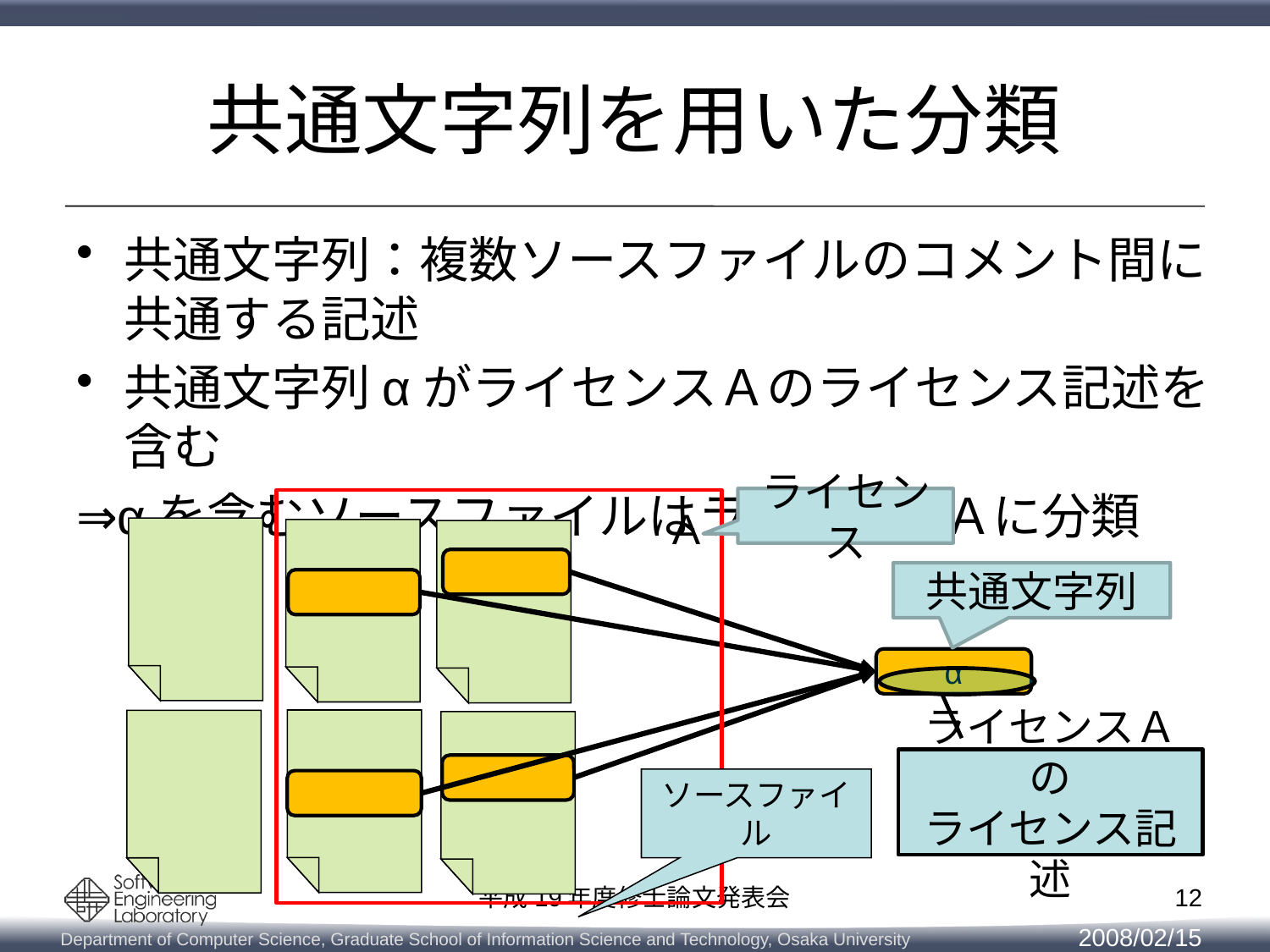

# 共通文字列を用いた分類
共通文字列：複数ソースファイルのコメント間に共通する記述
共通文字列αがライセンスＡのライセンス記述を含む
⇒αを含むソースファイルはライセンスＡに分類
ライセンス

A

共通文字列

α

ライセンスＡの
ライセンス記述

ソースファイル

12
平成19年度修士論文発表会
2008/02/15